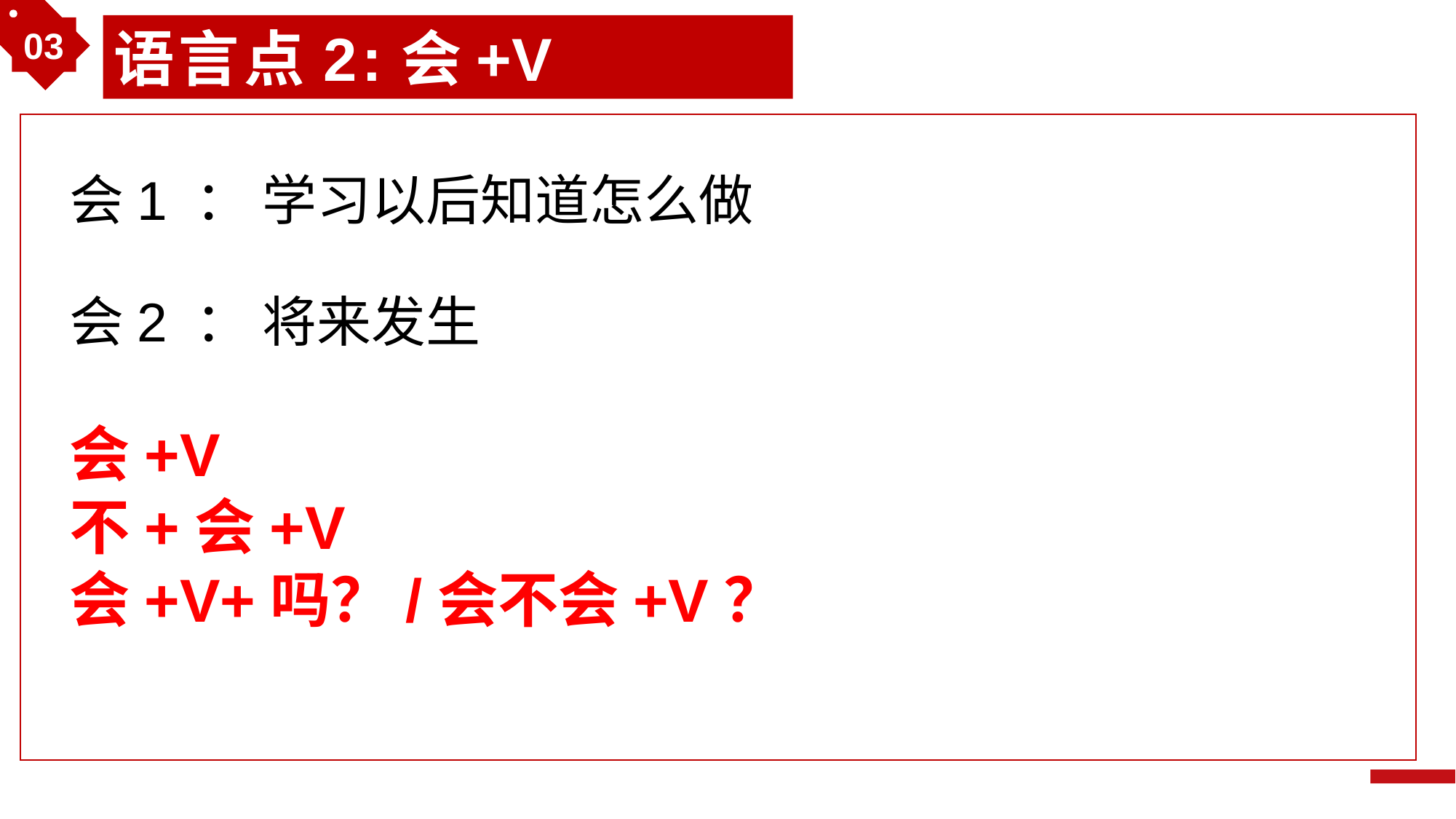

03
语言点2:会+V

会1 ： 学习以后知道怎么做
会2 ： 将来发生
会+V
不+会+V
会+V+吗？/会不会+V？